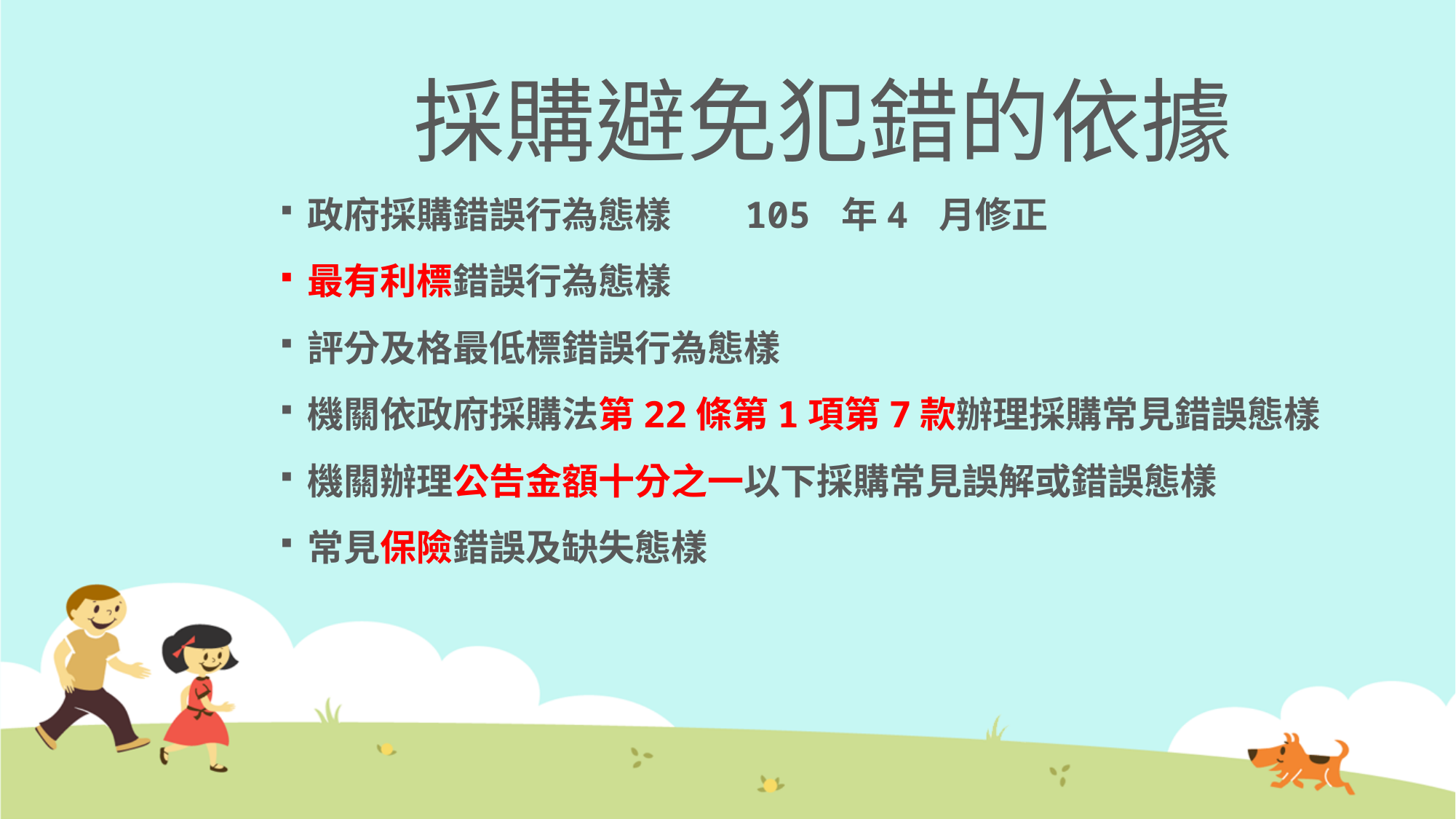

# 採購避免犯錯的依據
政府採購錯誤行為態樣        105 年4 月修正
最有利標錯誤行為態樣
評分及格最低標錯誤行為態樣
機關依政府採購法第22條第1項第7款辦理採購常見錯誤態樣
機關辦理公告金額十分之一以下採購常見誤解或錯誤態樣
常見保險錯誤及缺失態樣